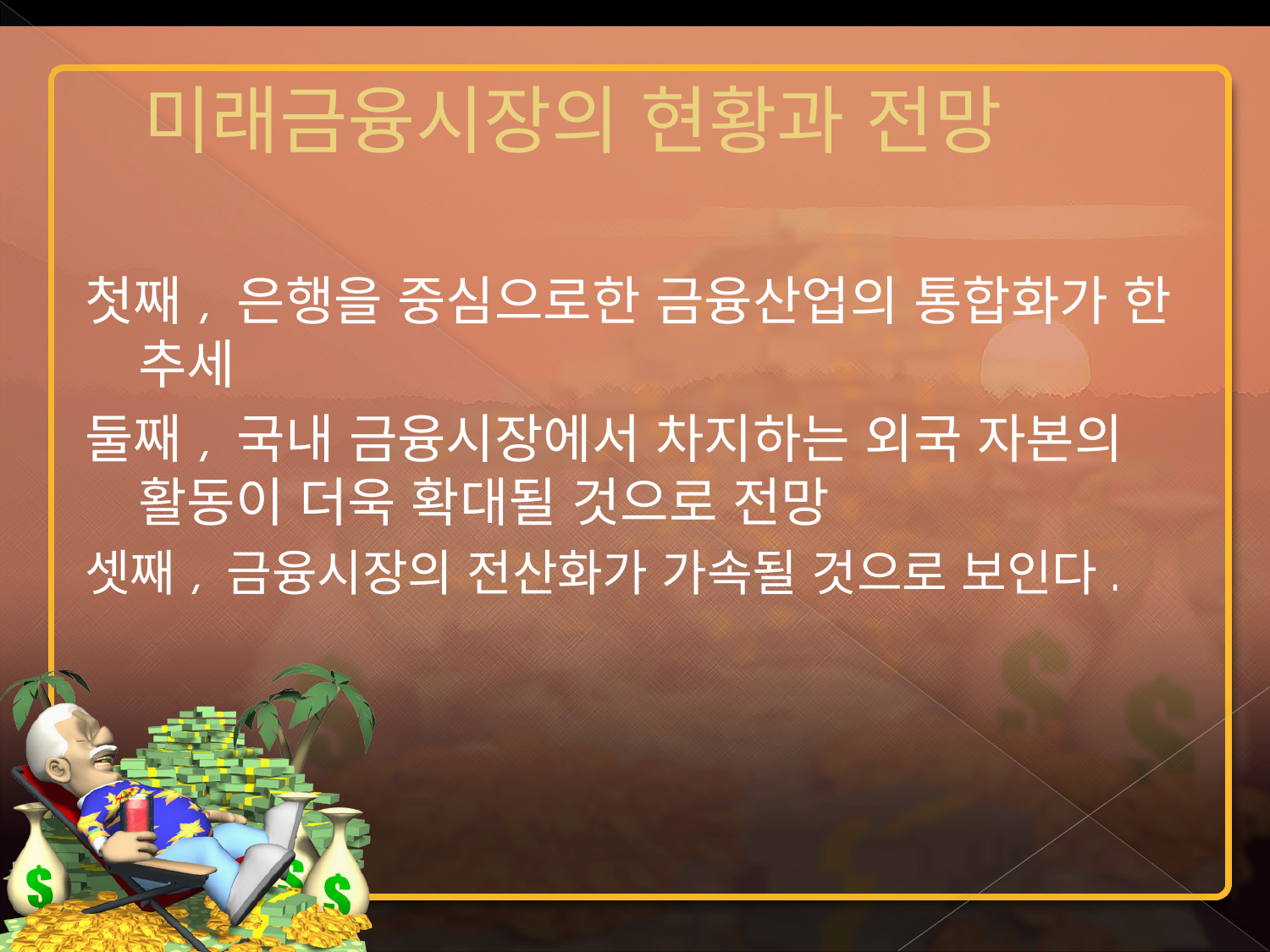

# 미래금융시장의 현황과 전망
첫째, 은행을 중심으로한 금융산업의 통합화가 한 추세
둘째, 국내 금융시장에서 차지하는 외국 자본의 활동이 더욱 확대될 것으로 전망
셋째, 금융시장의 전산화가 가속될 것으로 보인다.